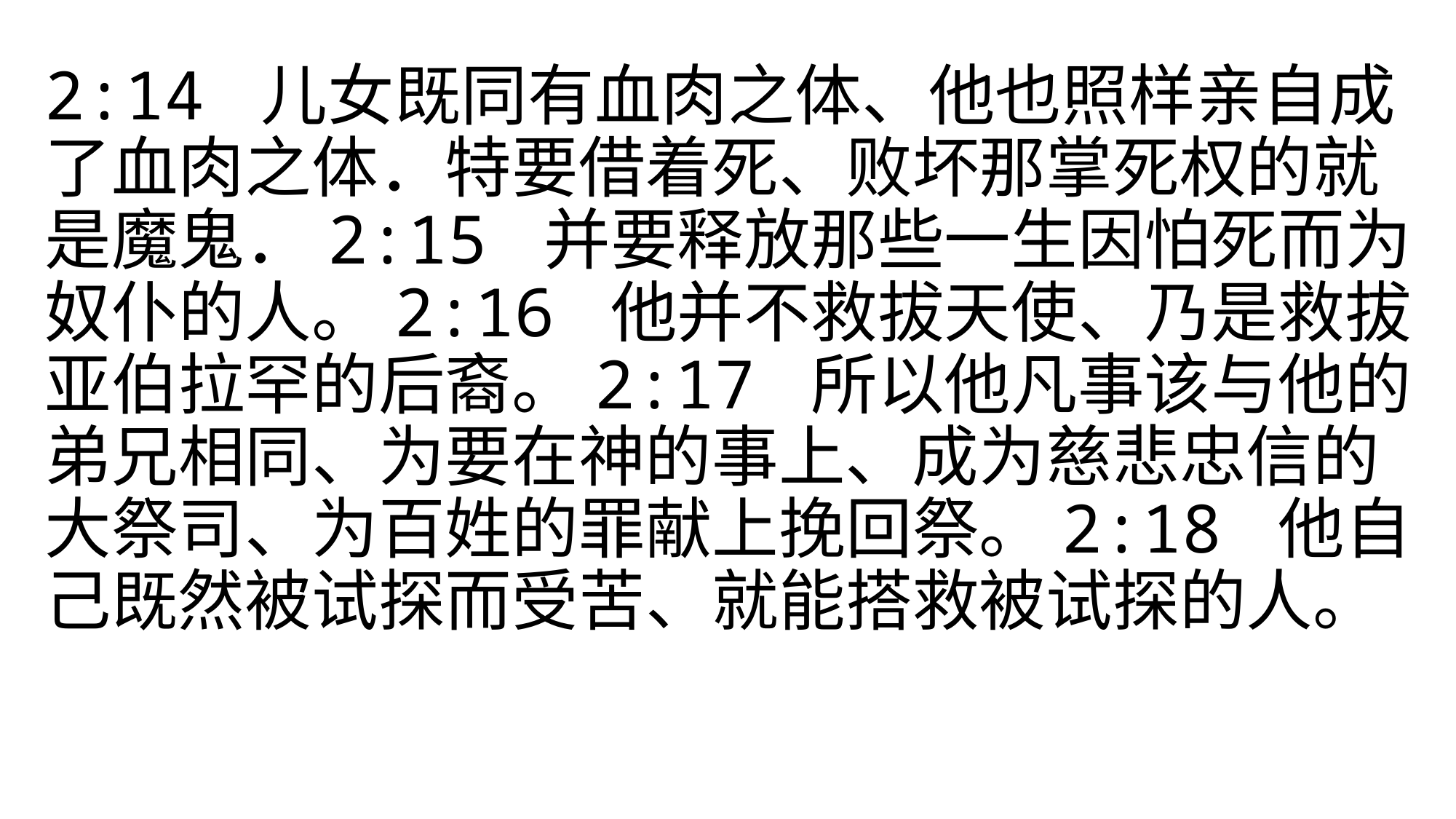

#
2:14 儿女既同有血肉之体、他也照样亲自成了血肉之体．特要借着死、败坏那掌死权的就是魔鬼．2:15 并要释放那些一生因怕死而为奴仆的人。2:16 他并不救拔天使、乃是救拔亚伯拉罕的后裔。2:17 所以他凡事该与他的弟兄相同、为要在神的事上、成为慈悲忠信的大祭司、为百姓的罪献上挽回祭。2:18 他自己既然被试探而受苦、就能搭救被试探的人。